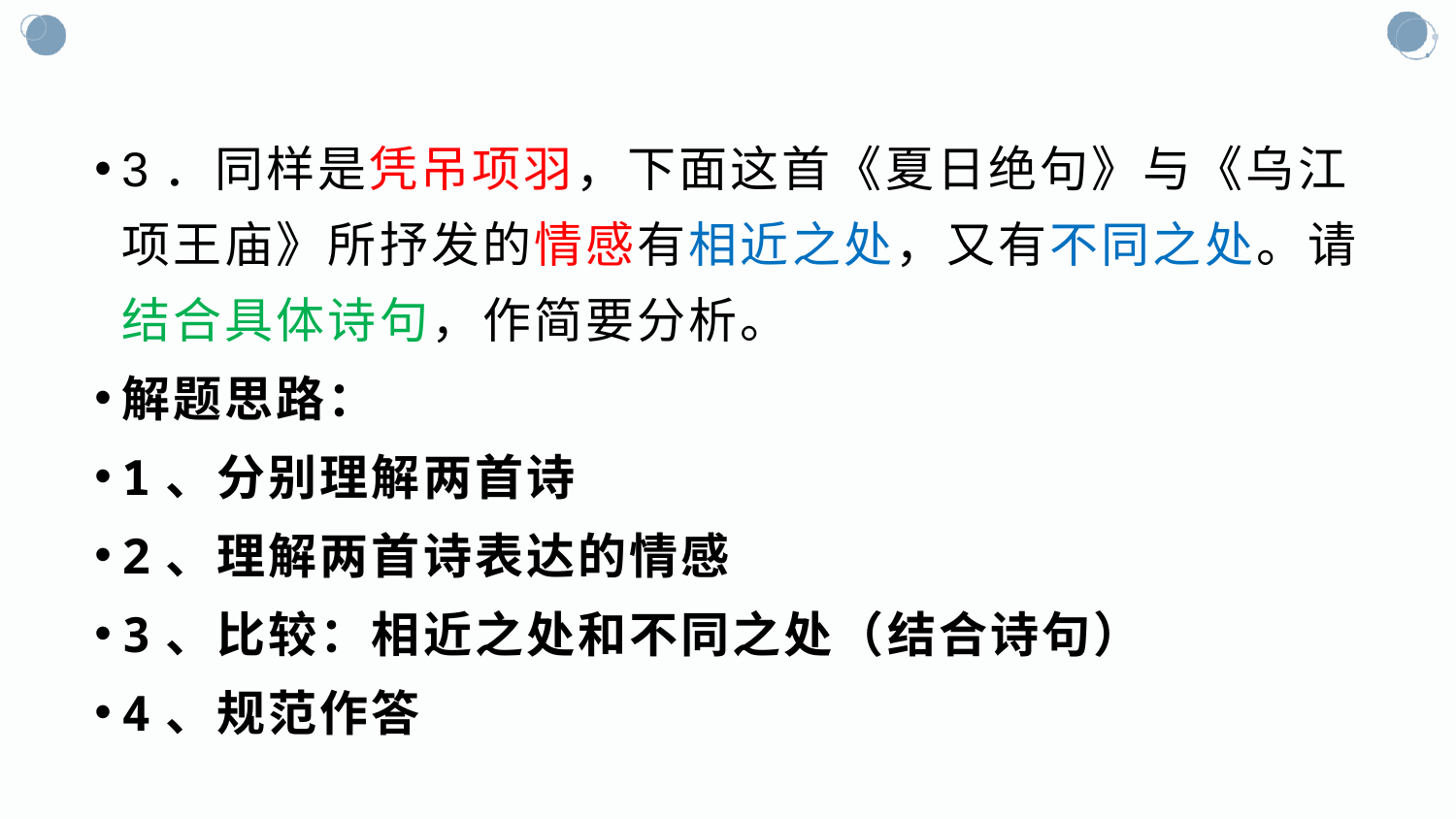

#
3．同样是凭吊项羽，下面这首《夏日绝句》与《乌江项王庙》所抒发的情感有相近之处，又有不同之处。请结合具体诗句，作简要分析。
解题思路：
1、分别理解两首诗
2、理解两首诗表达的情感
3、比较：相近之处和不同之处（结合诗句）
4、规范作答